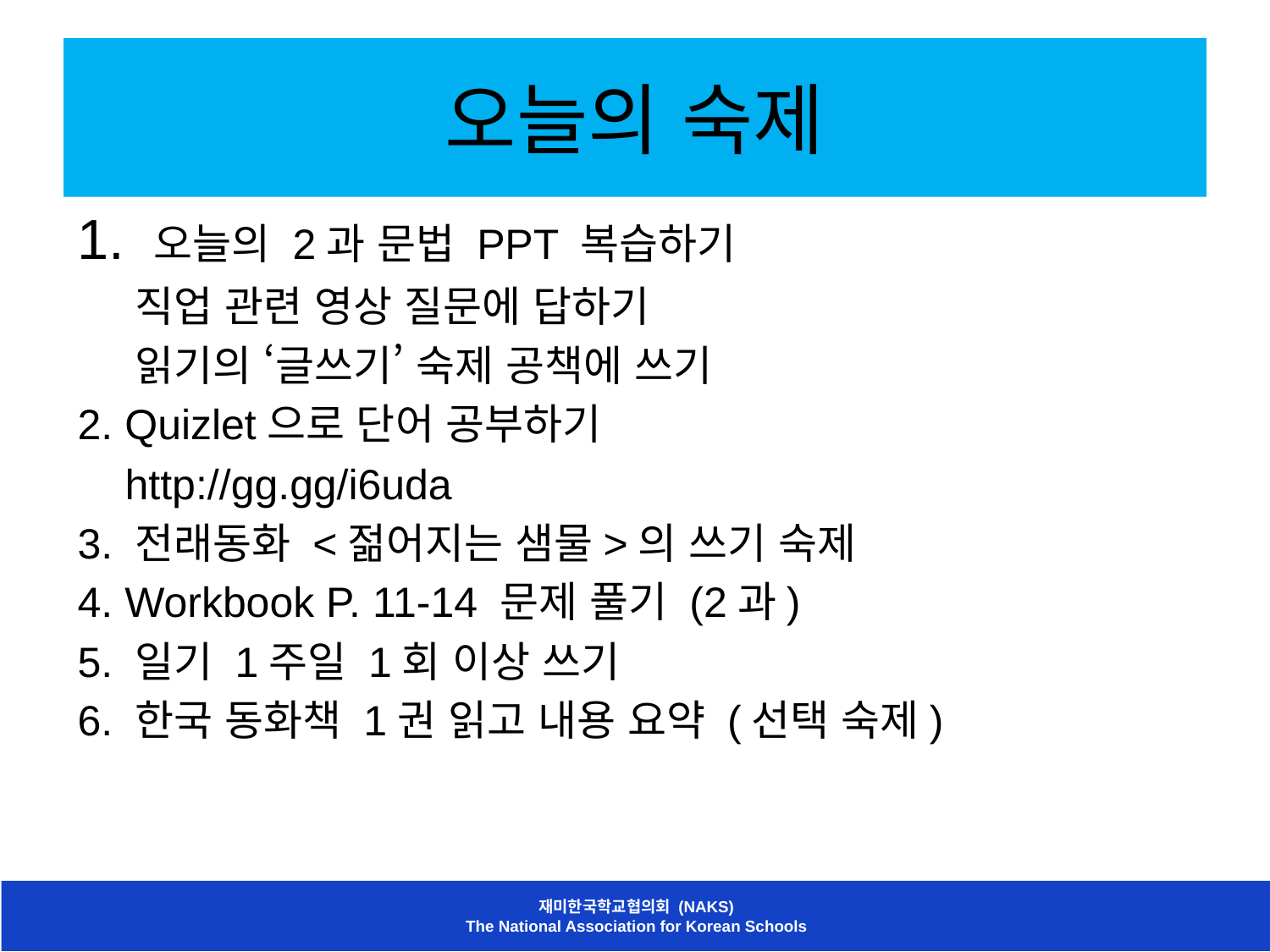

# 오늘의 숙제
1. 오늘의 2과 문법 PPT 복습하기
    직업 관련 영상 질문에 답하기
    읽기의 ‘글쓰기’ 숙제 공책에 쓰기
2. Quizlet으로 단어 공부하기
    http://gg.gg/i6uda
3. 전래동화 <젊어지는 샘물>의 쓰기 숙제
4. Workbook P. 11-14 문제 풀기 (2과)
5. 일기 1주일 1회 이상 쓰기
6. 한국 동화책 1권 읽고 내용 요약 (선택 숙제)
재미한국학교협의회 (NAKS)
The National Association for Korean Schools